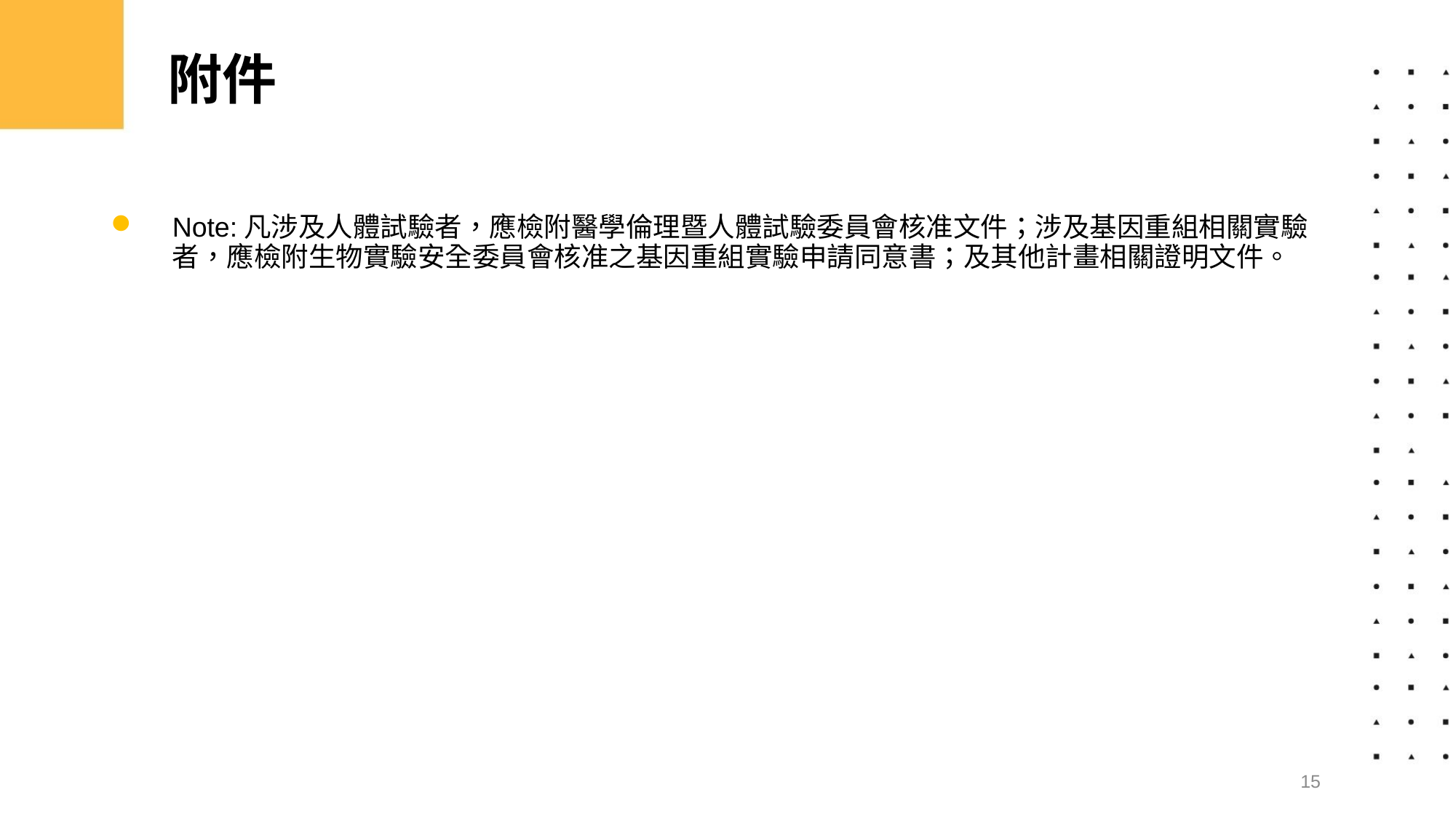

# 附件
Note:凡涉及人體試驗者，應檢附醫學倫理暨人體試驗委員會核准文件；涉及基因重組相關實驗者，應檢附生物實驗安全委員會核准之基因重組實驗申請同意書；及其他計畫相關證明文件。
15